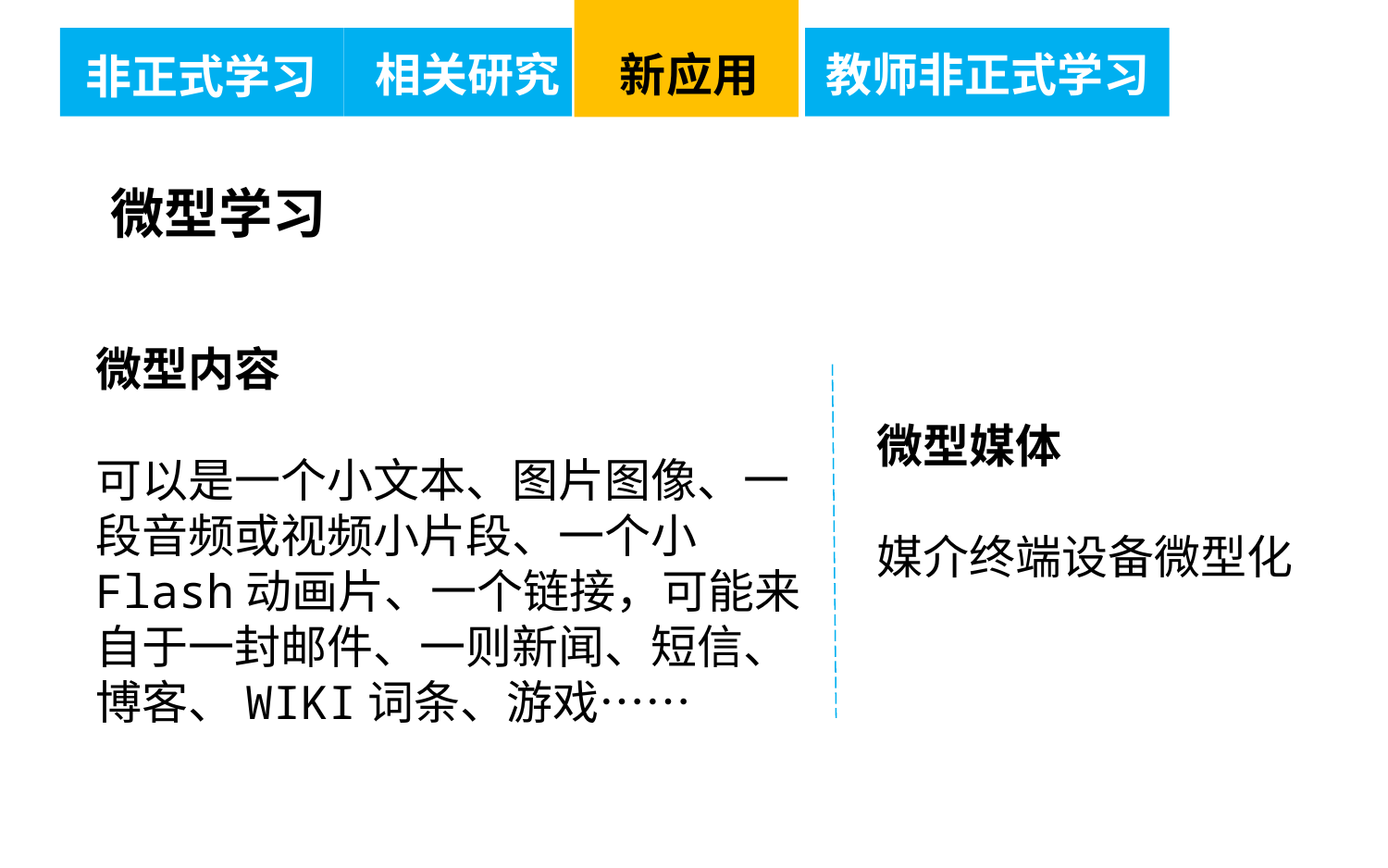

微型学习
微型内容

可以是一个小文本、图片图像、一段音频或视频小片段、一个小Flash动画片、一个链接，可能来自于一封邮件、一则新闻、短信、博客、WIKI词条、游戏……
微型媒体

媒介终端设备微型化